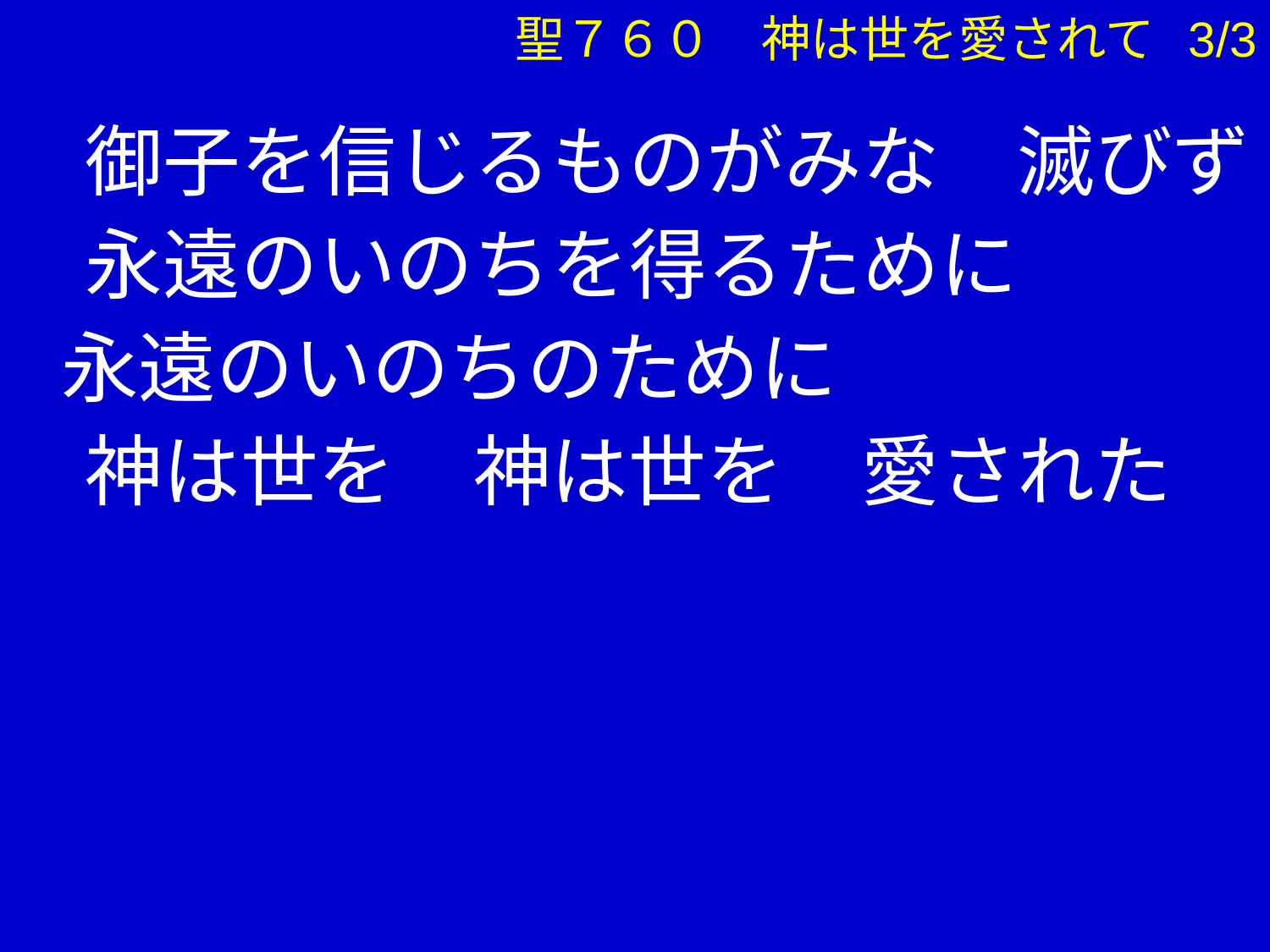

聖７６０　神は世を愛されて  3/3
　   御子を信じるものがみな　滅びず
　   永遠のいのちを得るために
     永遠のいのちのために
　   神は世を　神は世を　愛された